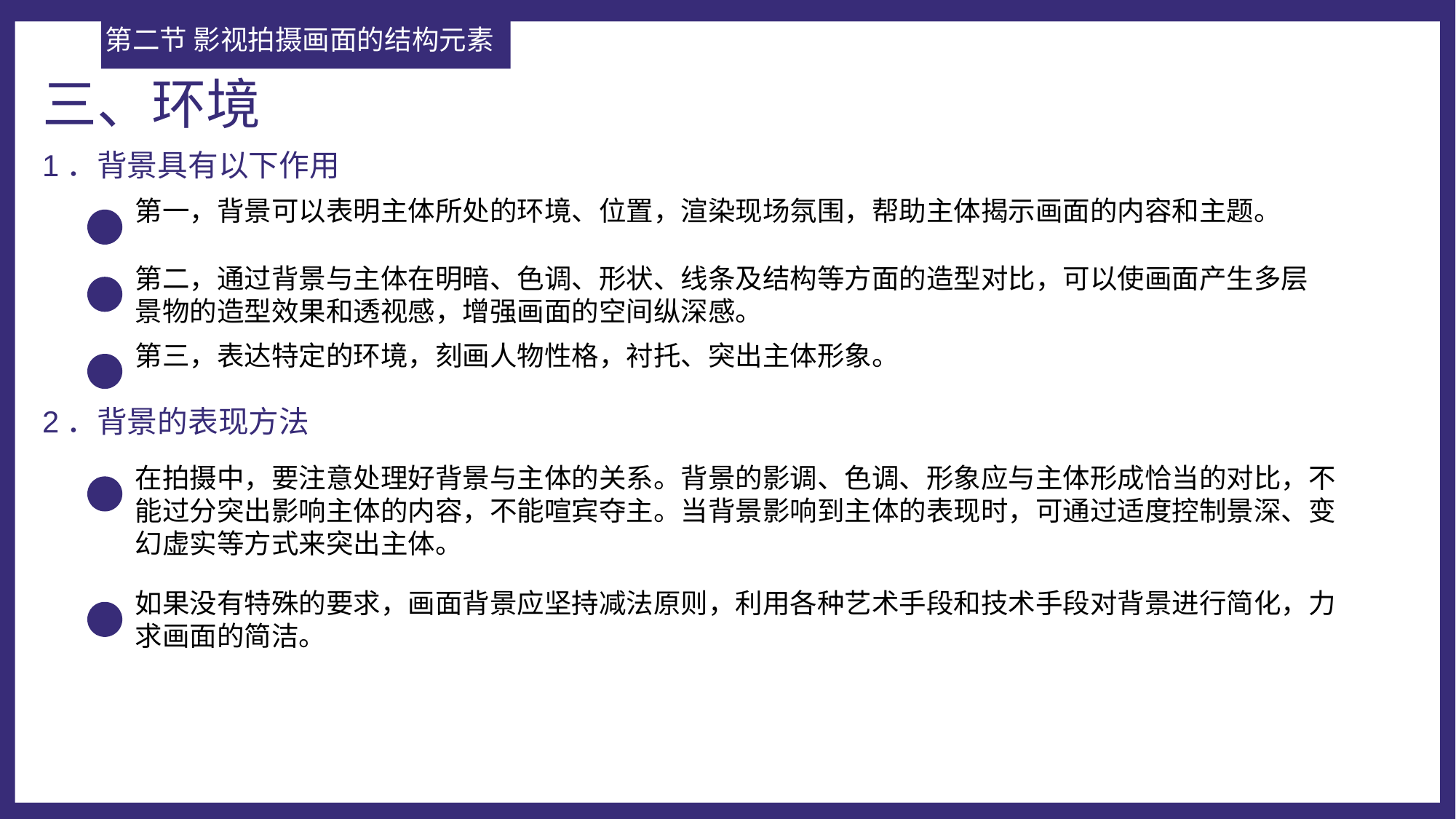

第二节 影视拍摄画面的结构元素
三、环境
1．背景具有以下作用
第一，背景可以表明主体所处的环境、位置，渲染现场氛围，帮助主体揭示画面的内容和主题。

第二，通过背景与主体在明暗、色调、形状、线条及结构等方面的造型对比，可以使画面产生多层景物的造型效果和透视感，增强画面的空间纵深感。

第三，表达特定的环境，刻画人物性格，衬托、突出主体形象。

2．背景的表现方法
在拍摄中，要注意处理好背景与主体的关系。背景的影调、色调、形象应与主体形成恰当的对比，不能过分突出影响主体的内容，不能喧宾夺主。当背景影响到主体的表现时，可通过适度控制景深、变幻虚实等方式来突出主体。

如果没有特殊的要求，画面背景应坚持减法原则，利用各种艺术手段和技术手段对背景进行简化，力求画面的简洁。